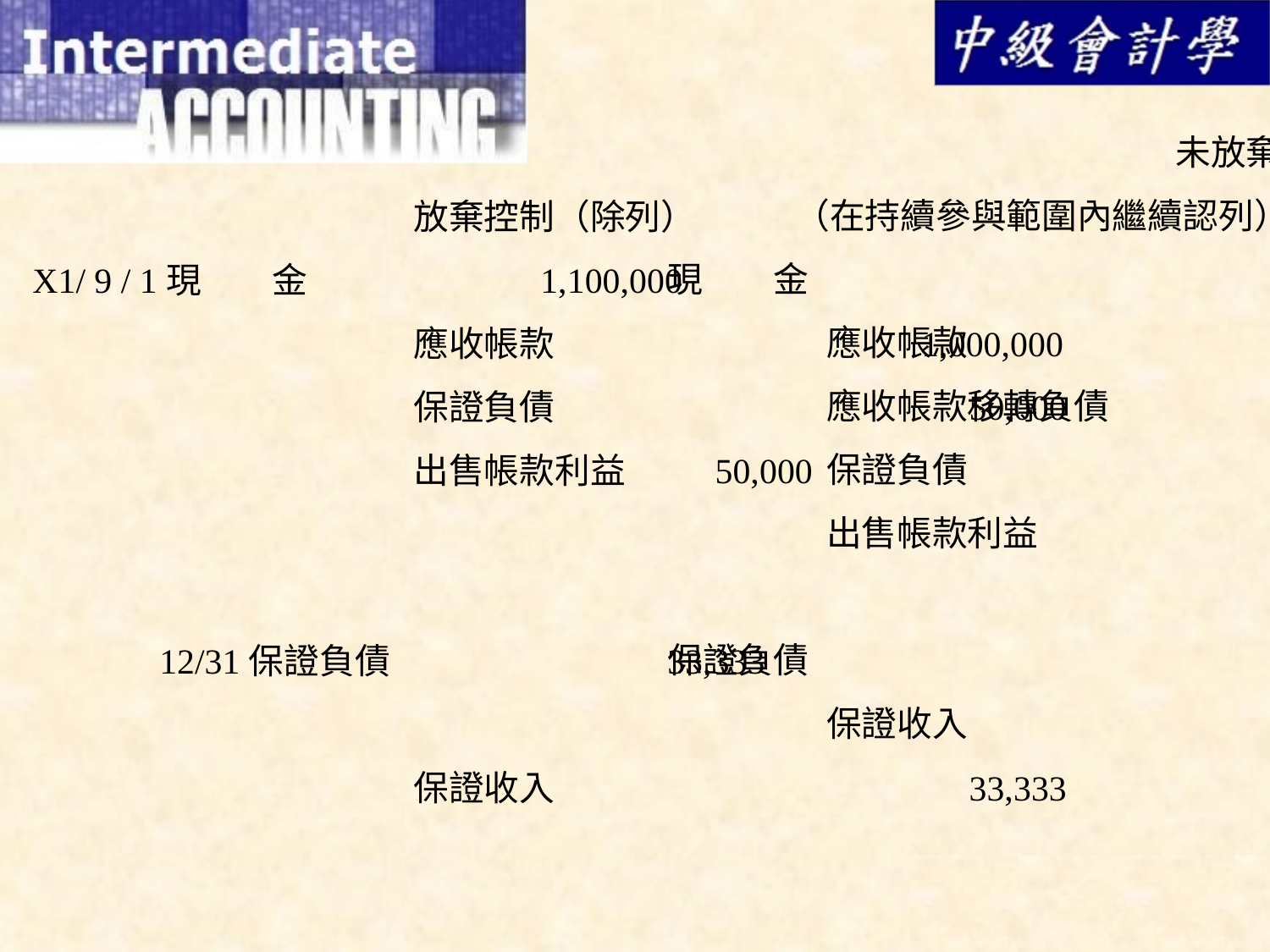

未放棄控制
	（在持續參與範圍內繼續認列）
現　　金				1,100,000
	   應收帳款					400,000
	   應收帳款移轉負債		600,000
	   保證負債					  50,000
	   出售帳款利益				  50,000

保證負債					33,333
	   保證收入					  33,333

			放棄控制（除列）
X1/ 9 / 1現　　金		1,100,000
	　　		應收帳款			1,000,000
　　			保證負債			     50,000
　　			出售帳款利益	     50,000

	12/31保證負債			33,333
	　　		保證收入			     33,333